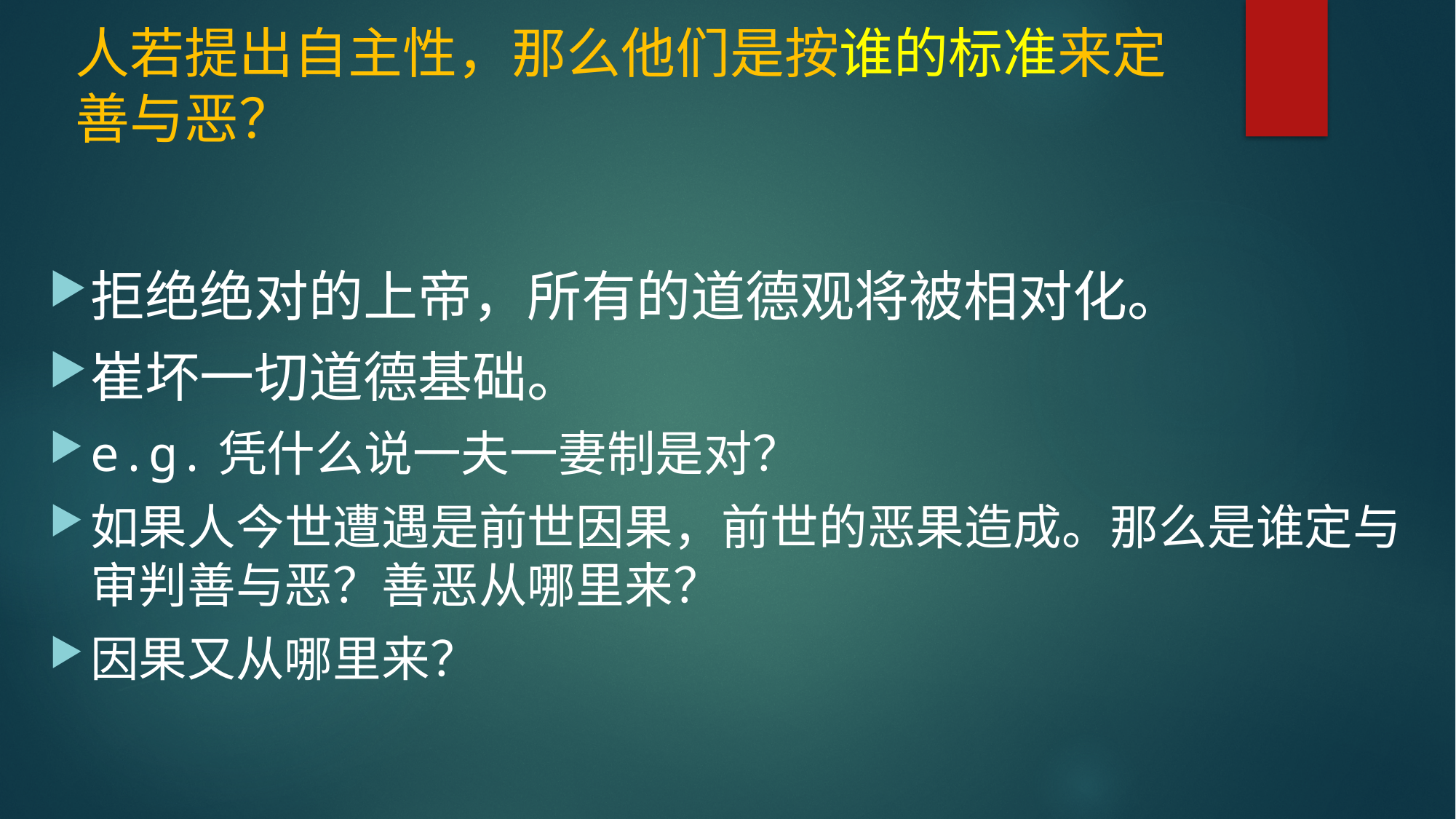

# 人若提出自主性，那么他们是按谁的标准来定善与恶？

拒绝绝对的上帝，所有的道德观将被相对化。
崔坏一切道德基础。
e.g.凭什么说一夫一妻制是对？
如果人今世遭遇是前世因果，前世的恶果造成。那么是谁定与审判善与恶？善恶从哪里来？
因果又从哪里来？